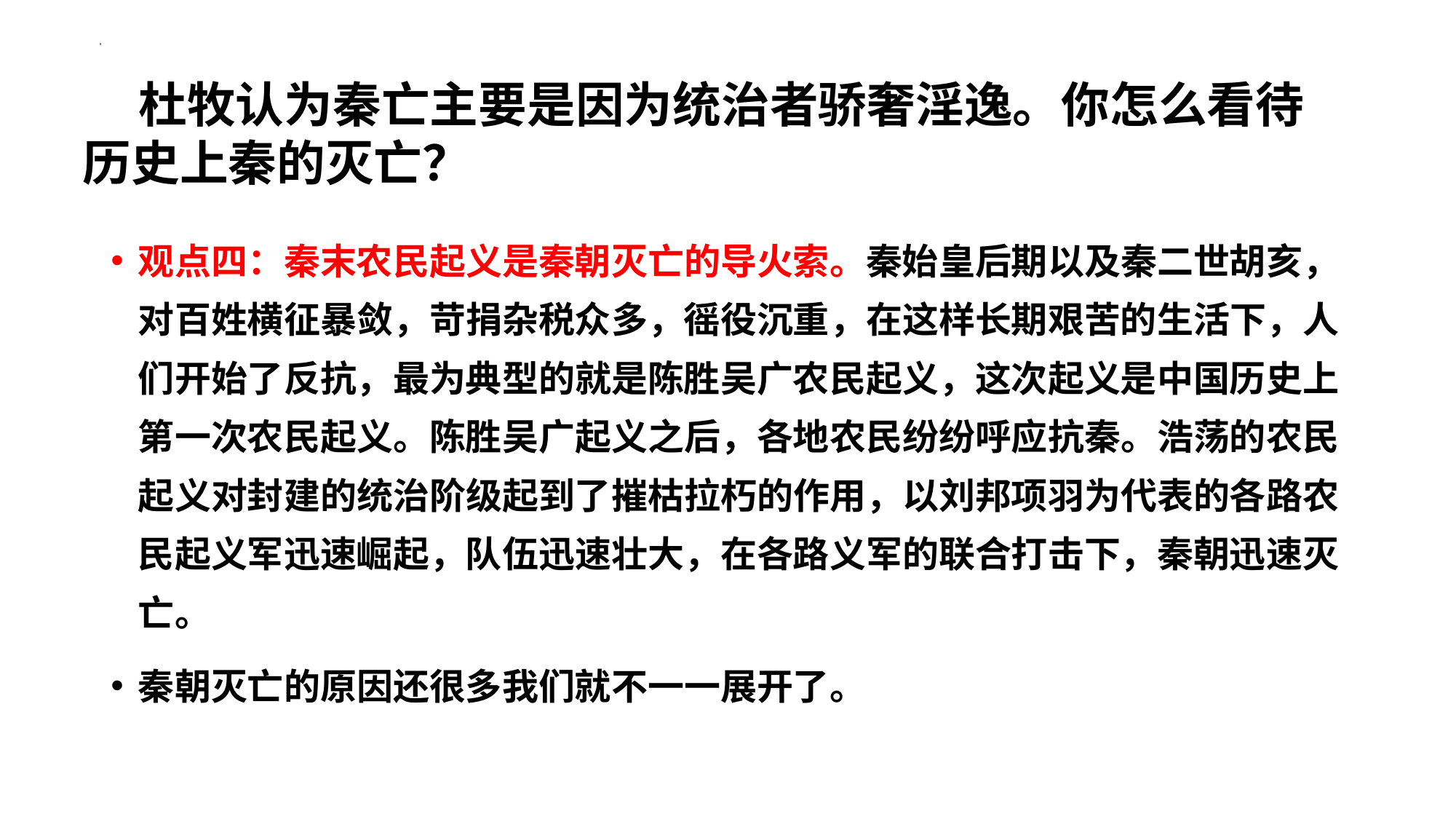

杜牧认为秦亡主要是因为统治者骄奢淫逸。你怎么看待历史上秦的灭亡？
观点四：秦末农民起义是秦朝灭亡的导火索。秦始皇后期以及秦二世胡亥，对百姓横征暴敛，苛捐杂税众多，徭役沉重，在这样长期艰苦的生活下，人们开始了反抗，最为典型的就是陈胜吴广农民起义，这次起义是中国历史上第一次农民起义。陈胜吴广起义之后，各地农民纷纷呼应抗秦。浩荡的农民起义对封建的统治阶级起到了摧枯拉朽的作用，以刘邦项羽为代表的各路农民起义军迅速崛起，队伍迅速壮大，在各路义军的联合打击下，秦朝迅速灭亡。
秦朝灭亡的原因还很多我们就不一一展开了。